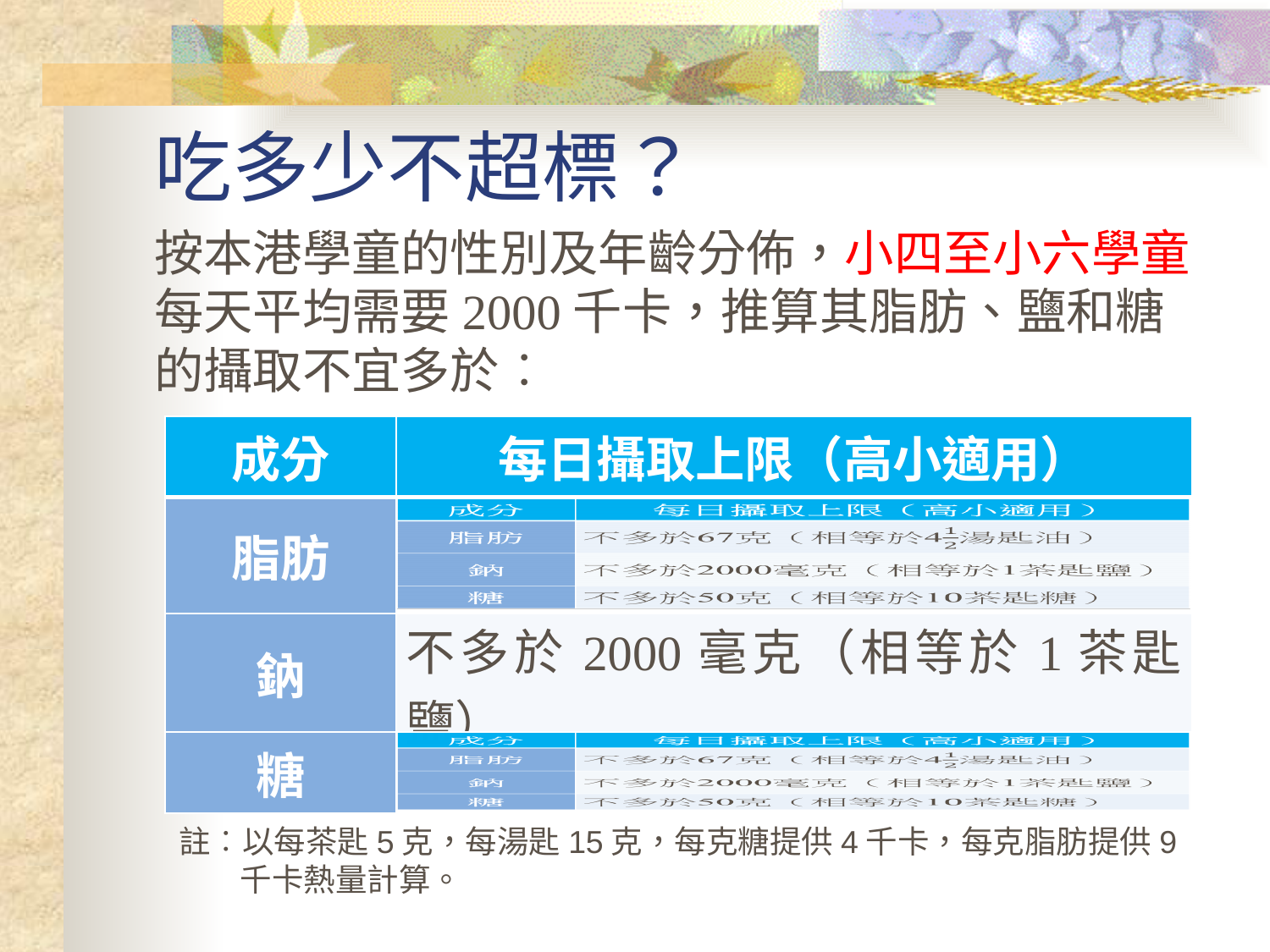

# 吃多少不超標？
按本港學童的性別及年齡分佈，小四至小六學童每天平均需要2000千卡，推算其脂肪、鹽和糖的攝取不宜多於︰
| 成分 | 每日攝取上限（高小適用） |
| --- | --- |
| 脂肪 |  |
| 鈉 | 不多於2000毫克（相等於1茶匙鹽） |
| 糖 |  |
註︰以每茶匙5克，每湯匙15克，每克糖提供4千卡，每克脂肪提供9千卡熱量計算。